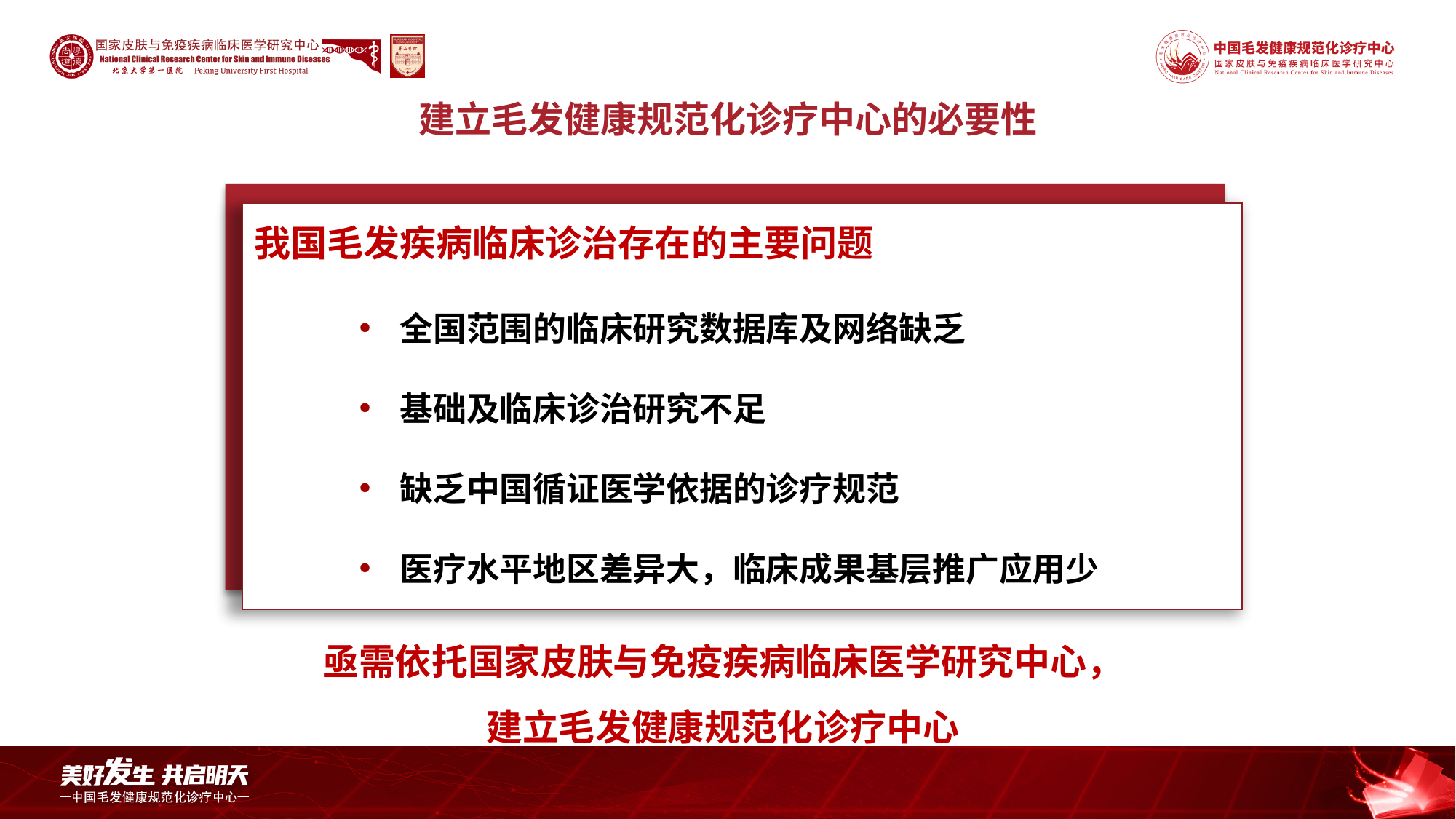

建立毛发健康规范化诊疗中心的必要性

我国毛发疾病临床诊治存在的主要问题
全国范围的临床研究数据库及网络缺乏
基础及临床诊治研究不足
缺乏中国循证医学依据的诊疗规范
医疗水平地区差异大，临床成果基层推广应用少
亟需依托国家皮肤与免疫疾病临床医学研究中心，
建立毛发健康规范化诊疗中心